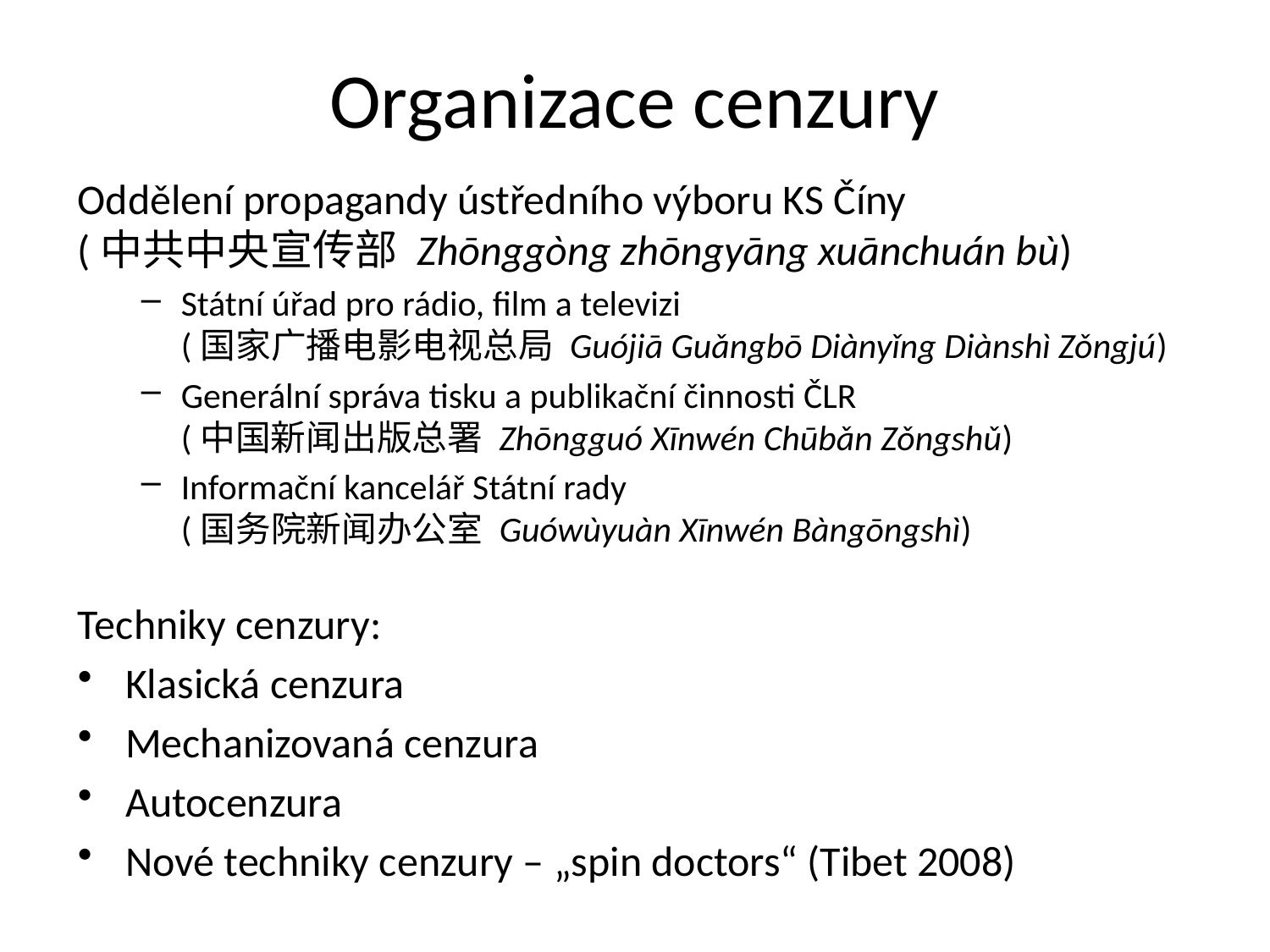

# Organizace cenzury
Oddělení propagandy ústředního výboru KS Číny
(中共中央宣传部 Zhōnggòng zhōngyāng xuānchuán bù)
Státní úřad pro rádio, film a televizi
(国家广播电影电视总局 Guójiā Guǎngbō Diànyǐng Diànshì Zǒngjú)
Generální správa tisku a publikační činnosti ČLR
(中国新闻出版总署 Zhōngguó Xīnwén Chūbǎn Zǒngshǔ)
Informační kancelář Státní rady
(国务院新闻办公室 Guówùyuàn Xīnwén Bàngōngshì)

Techniky cenzury:
Klasická cenzura
Mechanizovaná cenzura
Autocenzura
Nové techniky cenzury – „spin doctors“ (Tibet 2008)